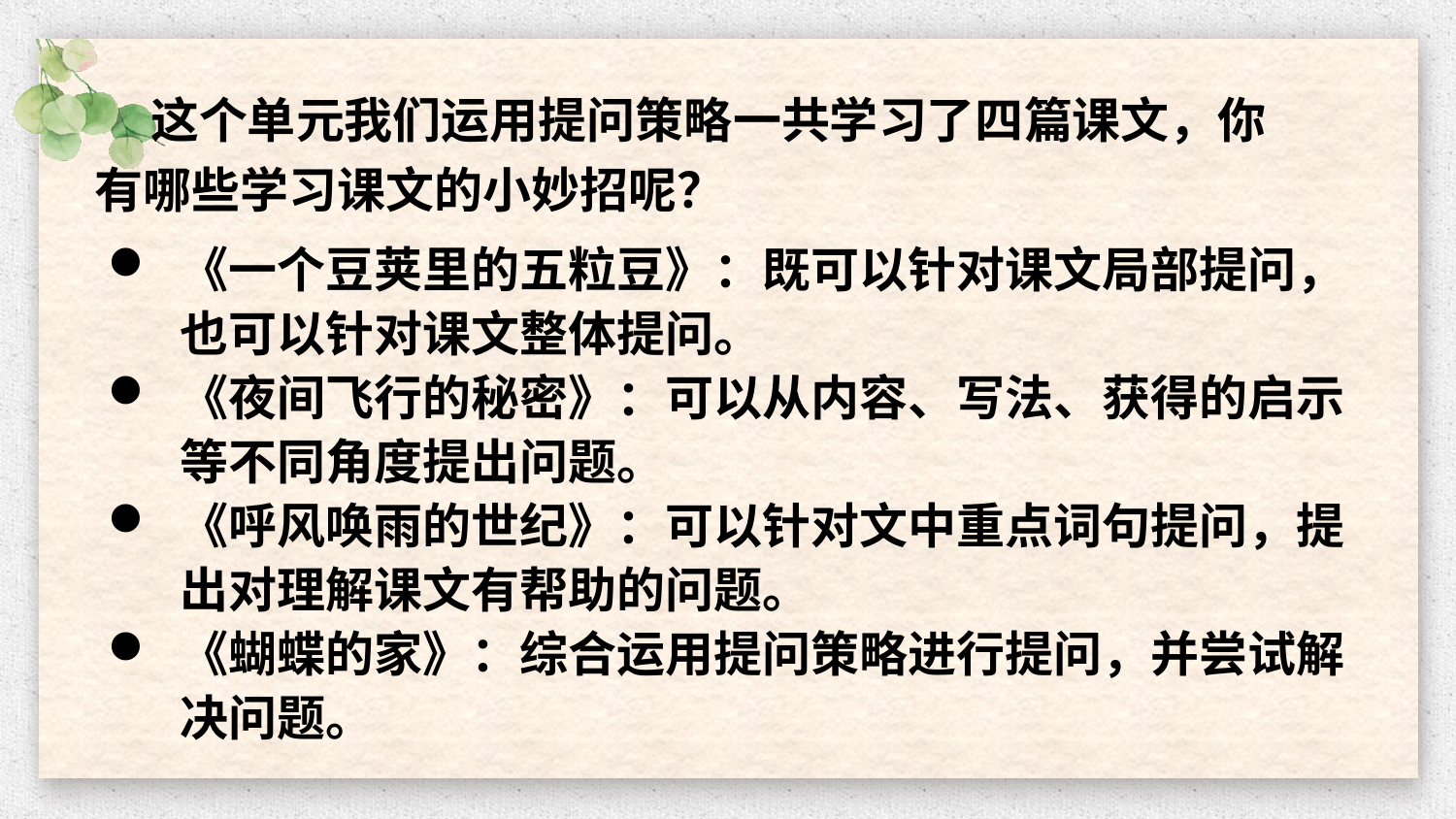

这个单元我们运用提问策略一共学习了四篇课文，你有哪些学习课文的小妙招呢？
《一个豆荚里的五粒豆》：既可以针对课文局部提问，也可以针对课文整体提问。
《夜间飞行的秘密》：可以从内容、写法、获得的启示等不同角度提出问题。
《呼风唤雨的世纪》：可以针对文中重点词句提问，提出对理解课文有帮助的问题。
《蝴蝶的家》：综合运用提问策略进行提问，并尝试解决问题。